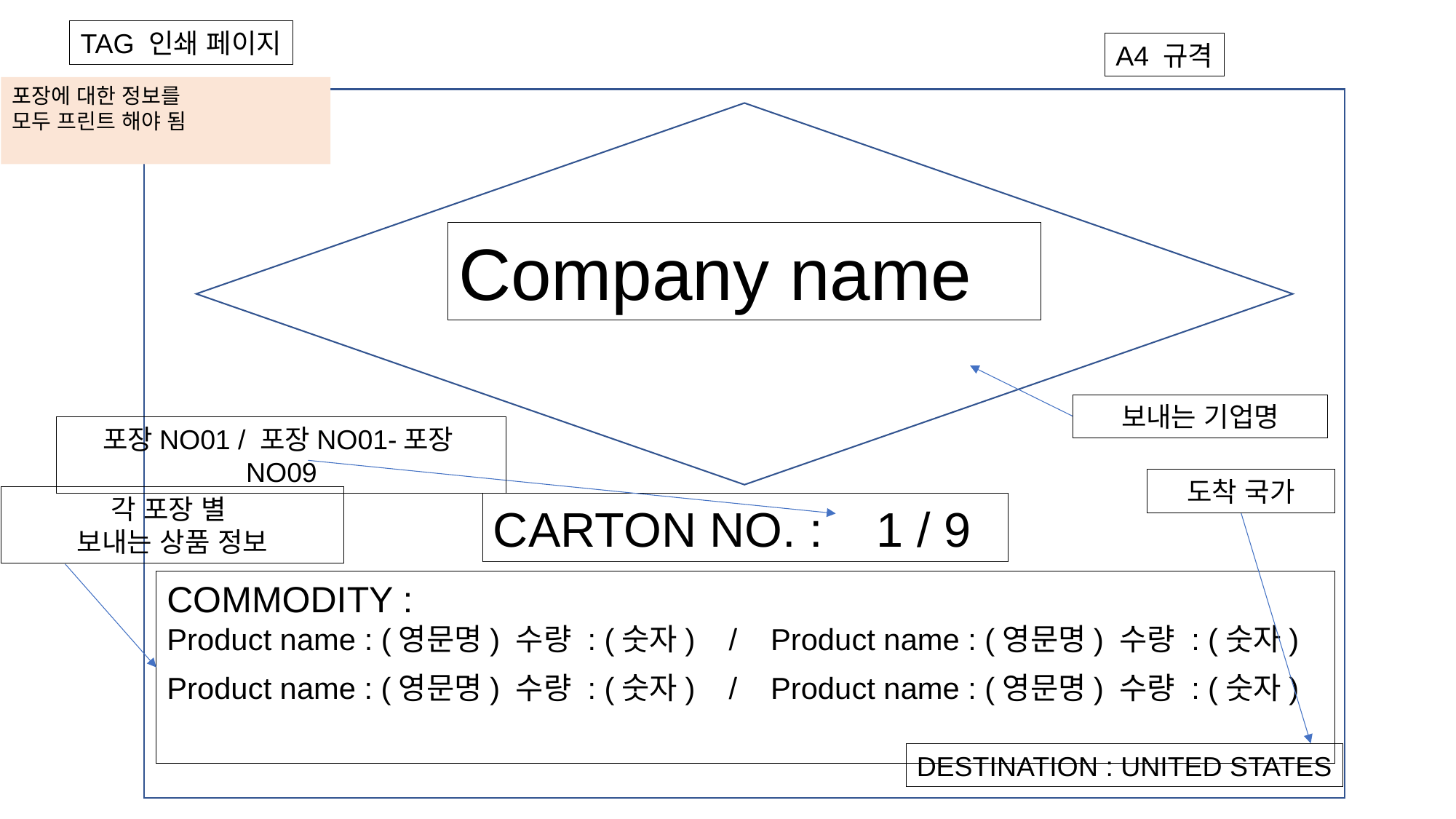

TAG 인쇄 페이지
A4 규격
포장에 대한 정보를
모두 프린트 해야 됨

Company name
보내는 기업명
포장NO01 / 포장NO01-포장NO09
도착 국가
각 포장 별
보내는 상품 정보
CARTON NO. :    1 / 9
COMMODITY :
Product name : (영문명) 수량 : (숫자)    /    Product name : (영문명) 수량 : (숫자)
Product name : (영문명) 수량 : (숫자)    /    Product name : (영문명) 수량 : (숫자)
DESTINATION : UNITED STATES